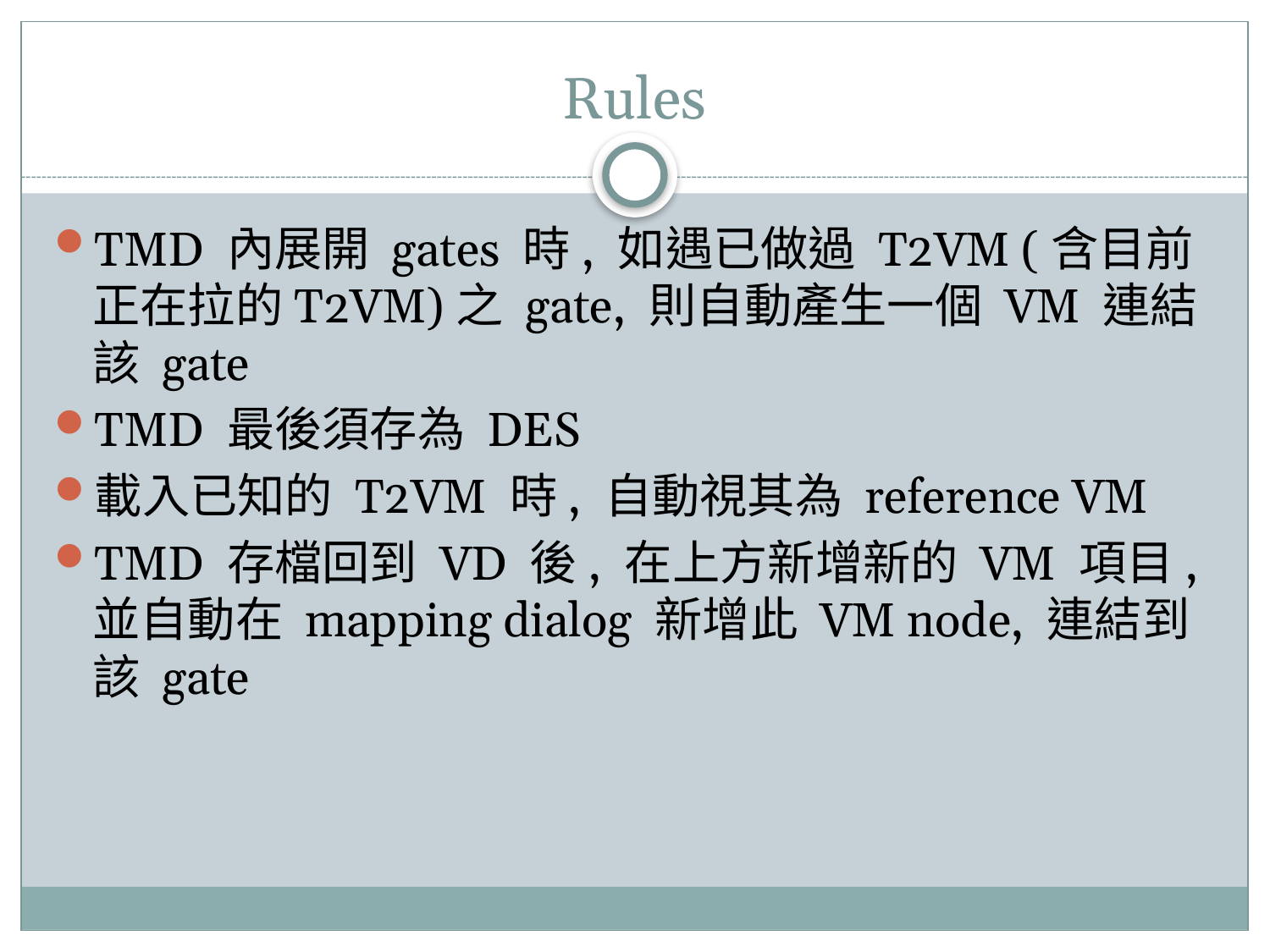

# Rules
TMD 內展開 gates 時, 如遇已做過 T2VM (含目前正在拉的T2VM)之 gate, 則自動產生一個 VM 連結該 gate
TMD 最後須存為 DES
載入已知的 T2VM 時, 自動視其為 reference VM
TMD 存檔回到 VD 後, 在上方新增新的 VM 項目, 並自動在 mapping dialog 新增此 VM node, 連結到該 gate